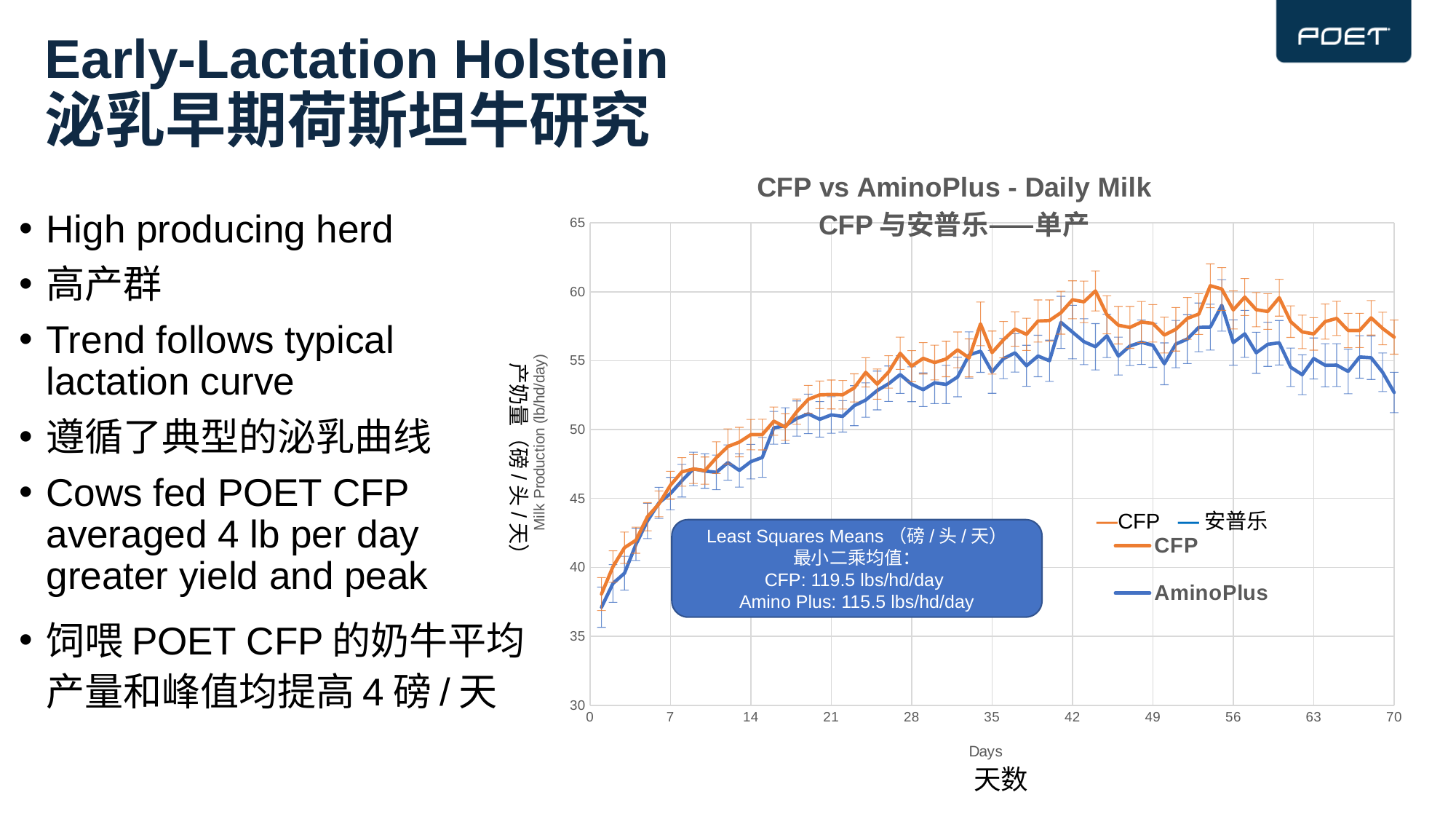

# Early-Lactation Holstein 泌乳早期荷斯坦牛研究

### Chart: CFP vs AminoPlus - Daily Milk
CFP与安普乐——单产

| Category |  | AminoPlus |
|---|---|---|
High producing herd
高产群
Trend follows typical lactation curve
遵循了典型的泌乳曲线
Cows fed POET CFP averaged 4 lb per day greater yield and peak
饲喂POET CFP的奶牛平均产量和峰值均提高4磅/天

产奶量（磅/头/天）
—CFP   —安普乐
Least Squares Means（磅/头/天）
最小二乘均值：
CFP: 119.5 lbs/hd/day
Amino Plus: 115.5 lbs/hd/day
天数